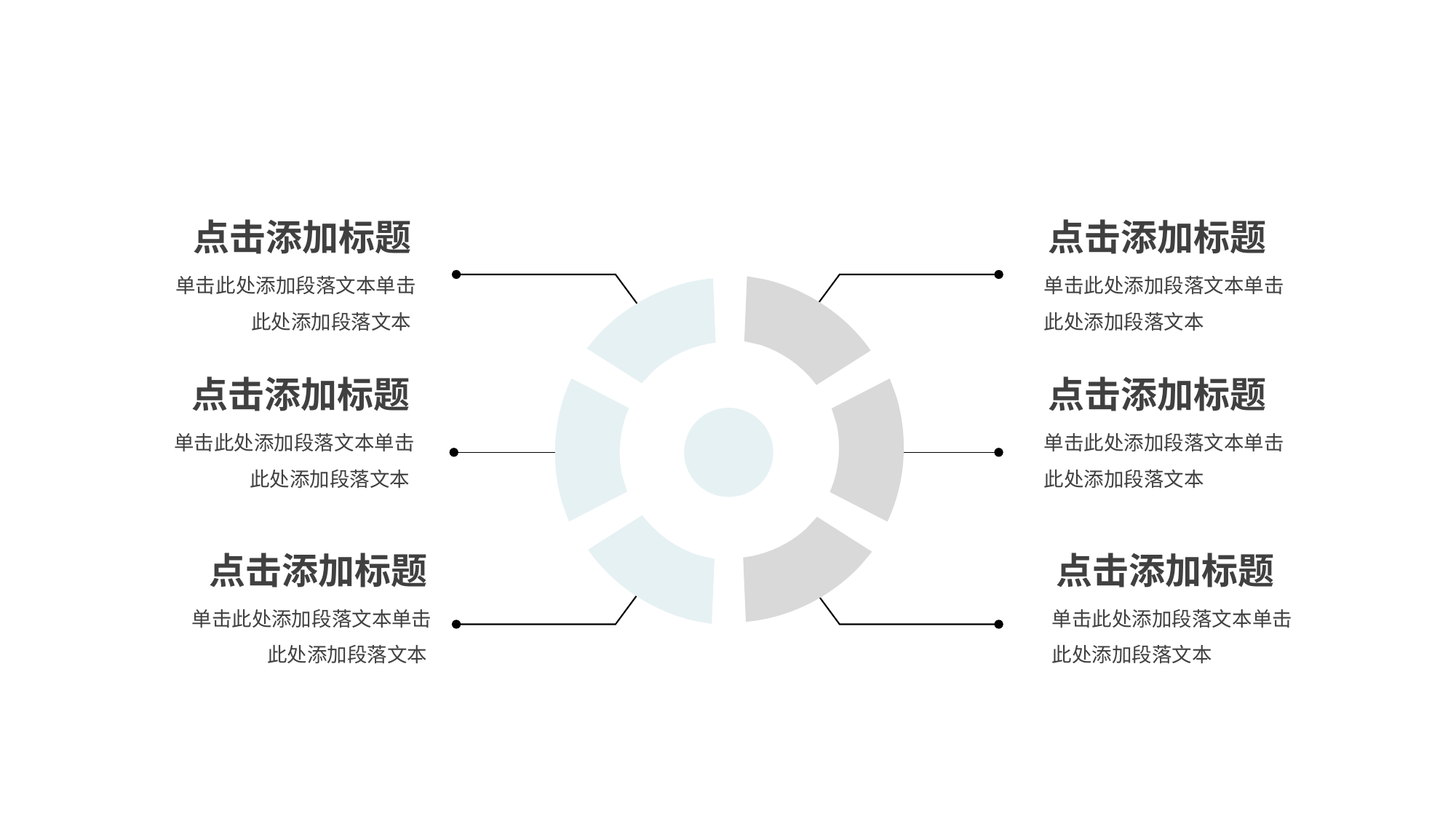

点击添加标题
单击此处添加段落文本单击此处添加段落文本
点击添加标题
单击此处添加段落文本单击此处添加段落文本

点击添加标题
单击此处添加段落文本单击此处添加段落文本
点击添加标题
单击此处添加段落文本单击此处添加段落文本

点击添加标题
单击此处添加段落文本单击此处添加段落文本
点击添加标题
单击此处添加段落文本单击此处添加段落文本